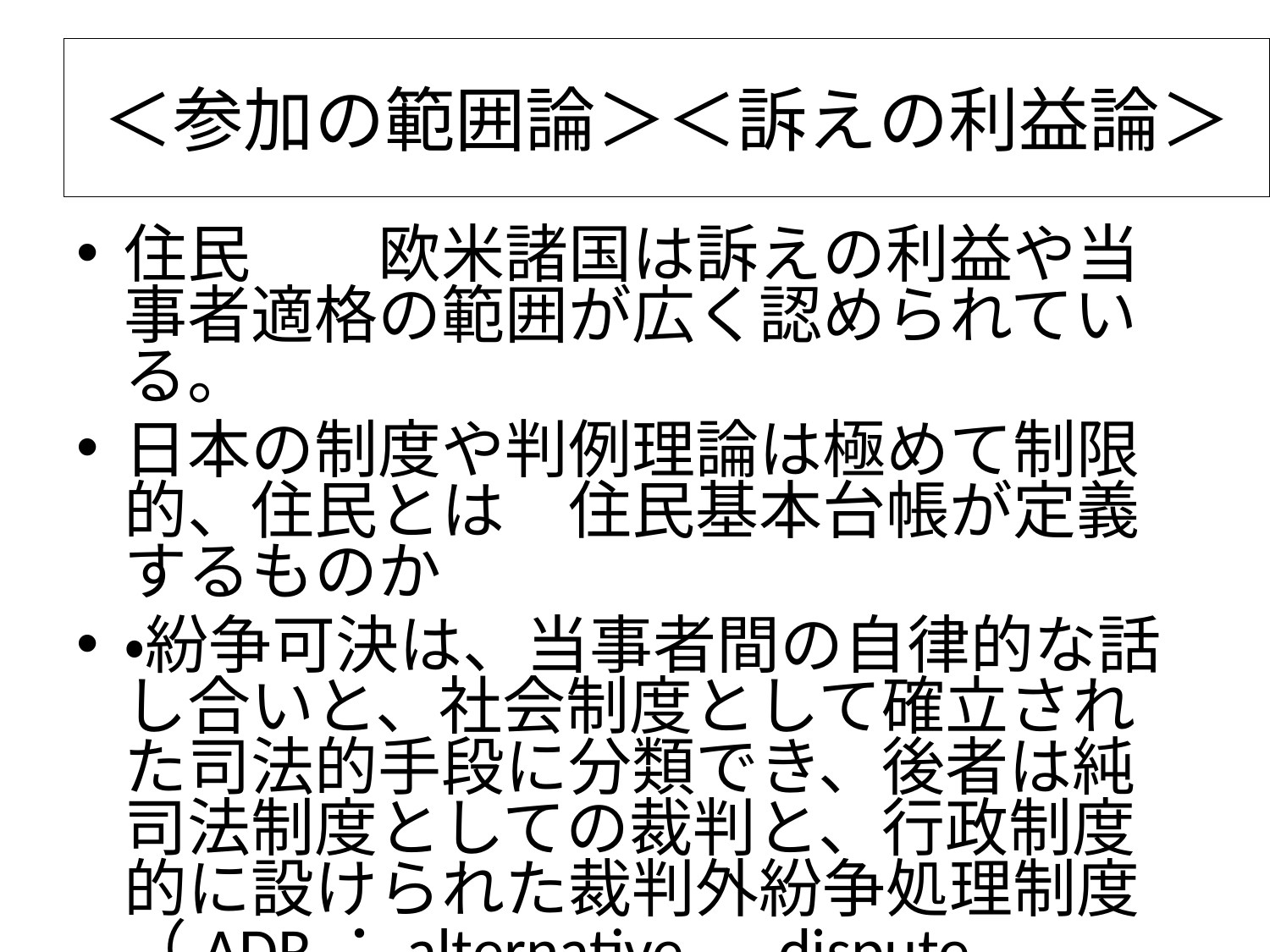

# ＜参加の範囲論＞＜訴えの利益論＞
住民　　欧米諸国は訴えの利益や当事者適格の範囲が広く認められている。
日本の制度や判例理論は極めて制限的、住民とは　住民基本台帳が定義するものか
・紛争可決は、当事者間の自律的な話し合いと、社会制度として確立された司法的手段に分類でき、後者は純司法制度としての裁判と、行政制度的に設けられた裁判外紛争処理制度（ADR：alternative　dispute　resolution）